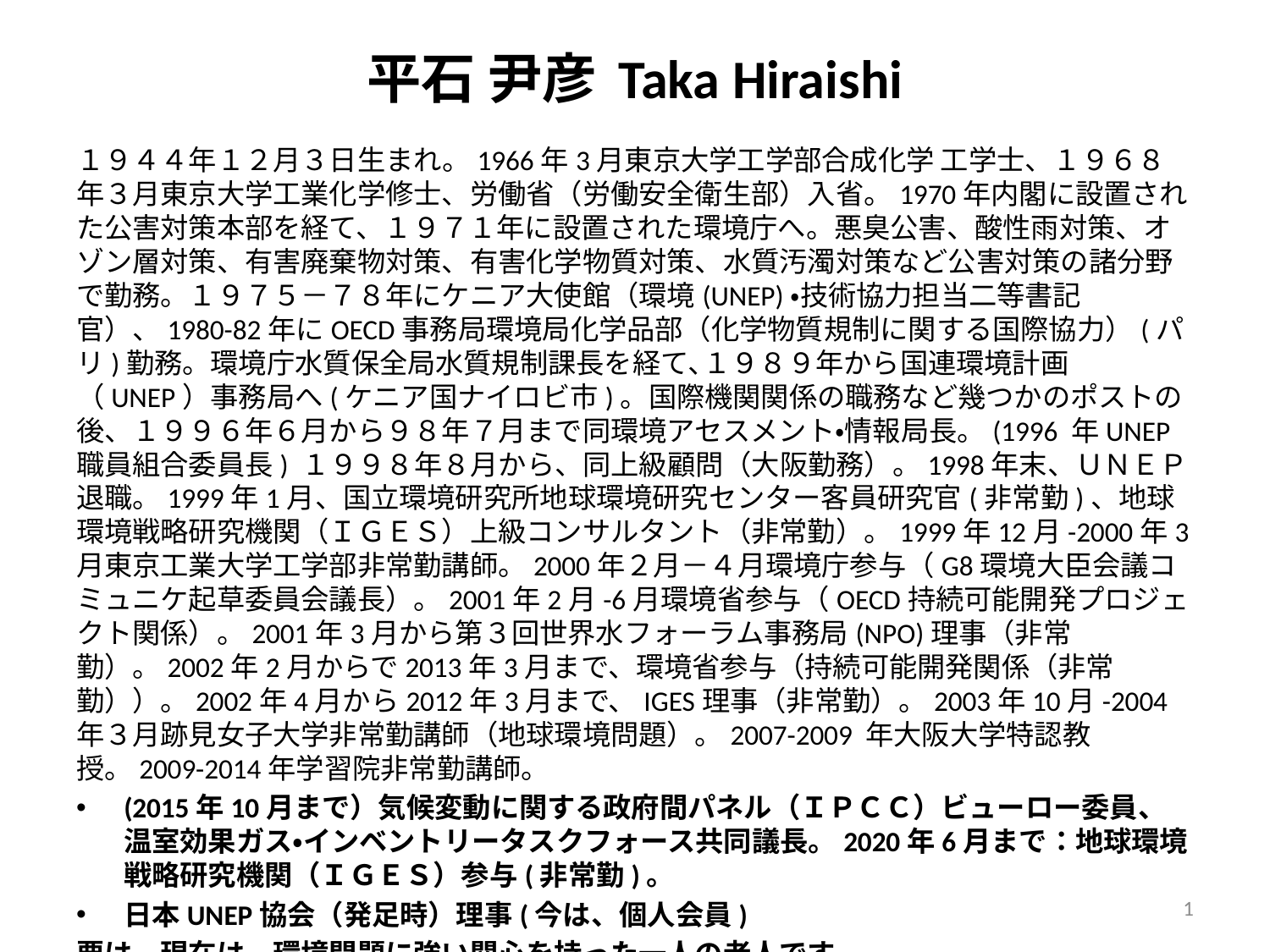

# 平石 尹彦 Taka Hiraishi
１９４４年１２月３日生まれ。1966年3月東京大学工学部合成化学 工学士、１９６８年３月東京大学工業化学修士、労働省（労働安全衛生部）入省。1970年内閣に設置された公害対策本部を経て、１９７１年に設置された環境庁へ。悪臭公害、酸性雨対策、オゾン層対策、有害廃棄物対策、有害化学物質対策、水質汚濁対策など公害対策の諸分野で勤務。１９７５－７８年にケニア大使館（環境(UNEP)・技術協力担当二等書記官）、1980-82年にOECD事務局環境局化学品部（化学物質規制に関する国際協力）(パリ)勤務。環境庁水質保全局水質規制課長を経て､１９８９年から国連環境計画（UNEP）事務局へ(ケニア国ナイロビ市)。国際機関関係の職務など幾つかのポストの後、１９９６年６月から９８年７月まで同環境アセスメント・情報局長。(1996 年UNEP職員組合委員長) １９９８年８月から、同上級顧問（大阪勤務）。1998年末、ＵＮＥＰ退職。1999年1月、国立環境研究所地球環境研究センター客員研究官(非常勤)、地球環境戦略研究機関（ＩＧＥＳ）上級コンサルタント（非常勤）。1999年12月-2000年3月東京工業大学工学部非常勤講師。2000年２月－４月環境庁参与（G8環境大臣会議コミュニケ起草委員会議長）。2001年2月-6月環境省参与（OECD持続可能開発プロジェクト関係）。2001年3月から第３回世界水フォーラム事務局(NPO)理事（非常勤）。2002年2月からで2013年3月まで、環境省参与（持続可能開発関係（非常勤））。2002年4月から2012年3月まで、IGES理事（非常勤）。2003年10月-2004年３月跡見女子大学非常勤講師（地球環境問題）。2007-2009 年大阪大学特認教授。2009-2014年学習院非常勤講師。
(2015年10月まで）気候変動に関する政府間パネル（ＩＰＣＣ）ビューロー委員、温室効果ガス・インベントリータスクフォース共同議長。2020年6月まで：地球環境戦略研究機関（ＩＧＥＳ）参与(非常勤)。
日本UNEP協会（発足時）理事(今は、個人会員)
要は、現在は、環境問題に強い関心を持った一人の老人です。。

1